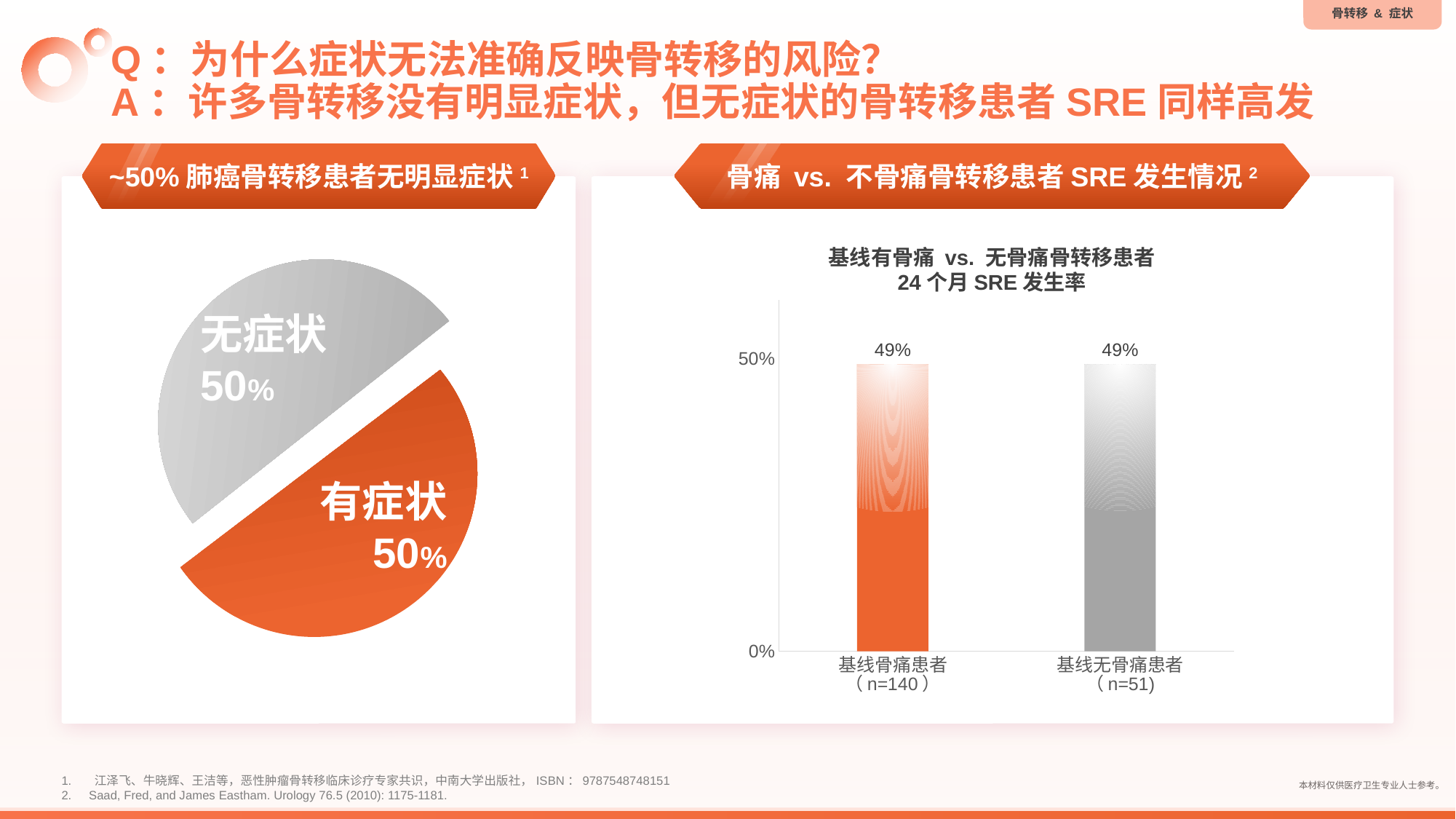

骨转移 & 症状
# Q：为什么症状无法准确反映骨转移的风险？ A：许多骨转移没有明显症状，但无症状的骨转移患者SRE同样高发

~50%肺癌骨转移患者无明显症状1

骨痛 vs. 不骨痛骨转移患者SRE发生情况2

无症状
50%

有症状
50%
基线有骨痛 vs. 无骨痛骨转移患者
24个月SRE发生率

### Chart

| Category | 未使用BTA |
|---|---|
| 基线骨痛患者
（n=140） | 0.49 |
| 基线无骨痛患者
（n=51) | 0.49 |
 江泽飞、牛晓辉、王洁等，恶性肿瘤骨转移临床诊疗专家共识，中南大学出版社，ISBN：9787548748151
Saad, Fred, and James Eastham. Urology 76.5 (2010): 1175-1181.